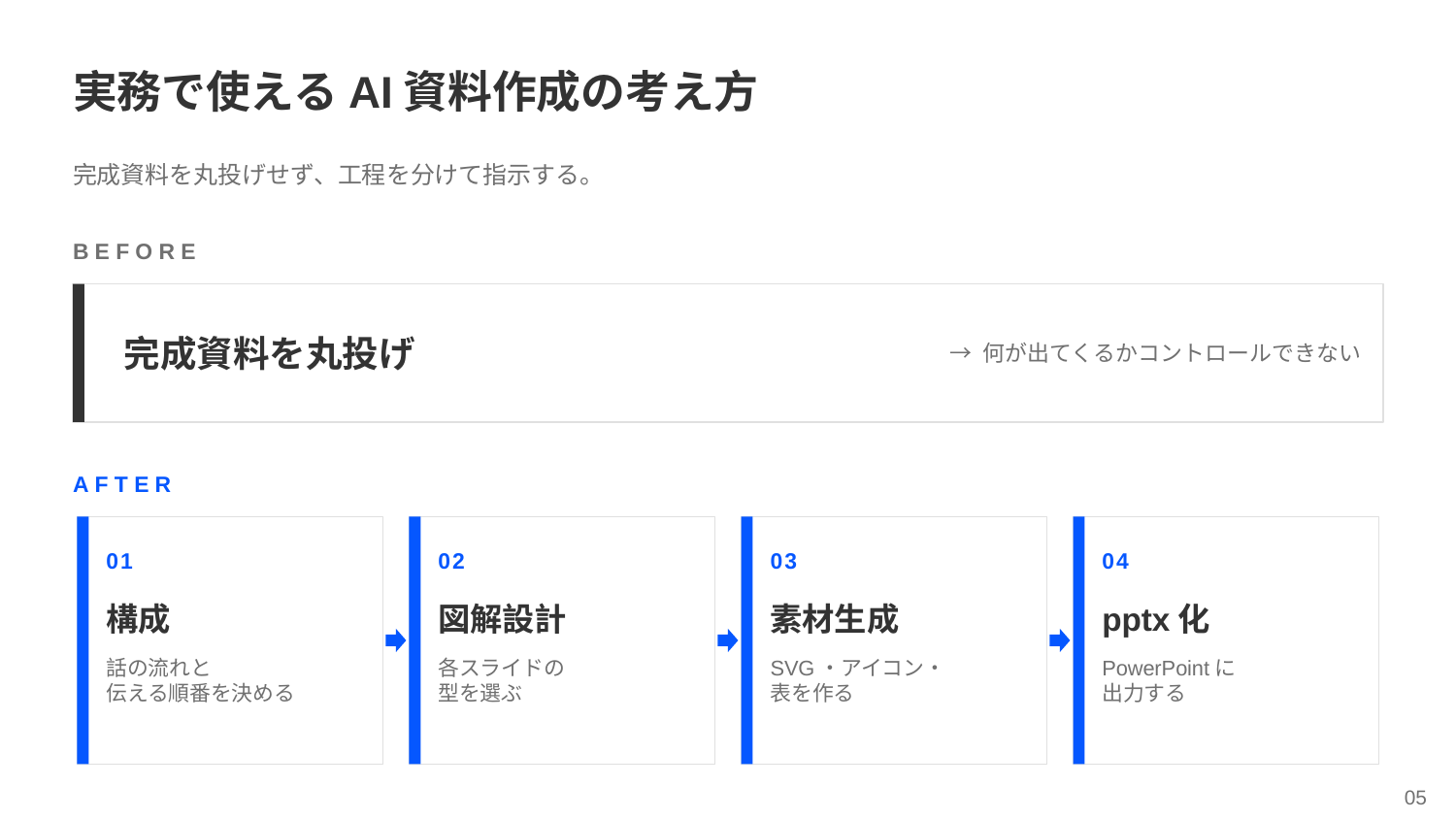

実務で使えるAI資料作成の考え方
完成資料を丸投げせず、工程を分けて指示する。
BEFORE

完成資料を丸投げ
→ 何が出てくるかコントロールできない
AFTER

01
02
03
04
構成
図解設計
素材生成
pptx化

話の流れと
伝える順番を決める
各スライドの
型を選ぶ
SVG・アイコン・
表を作る
PowerPointに
出力する
05